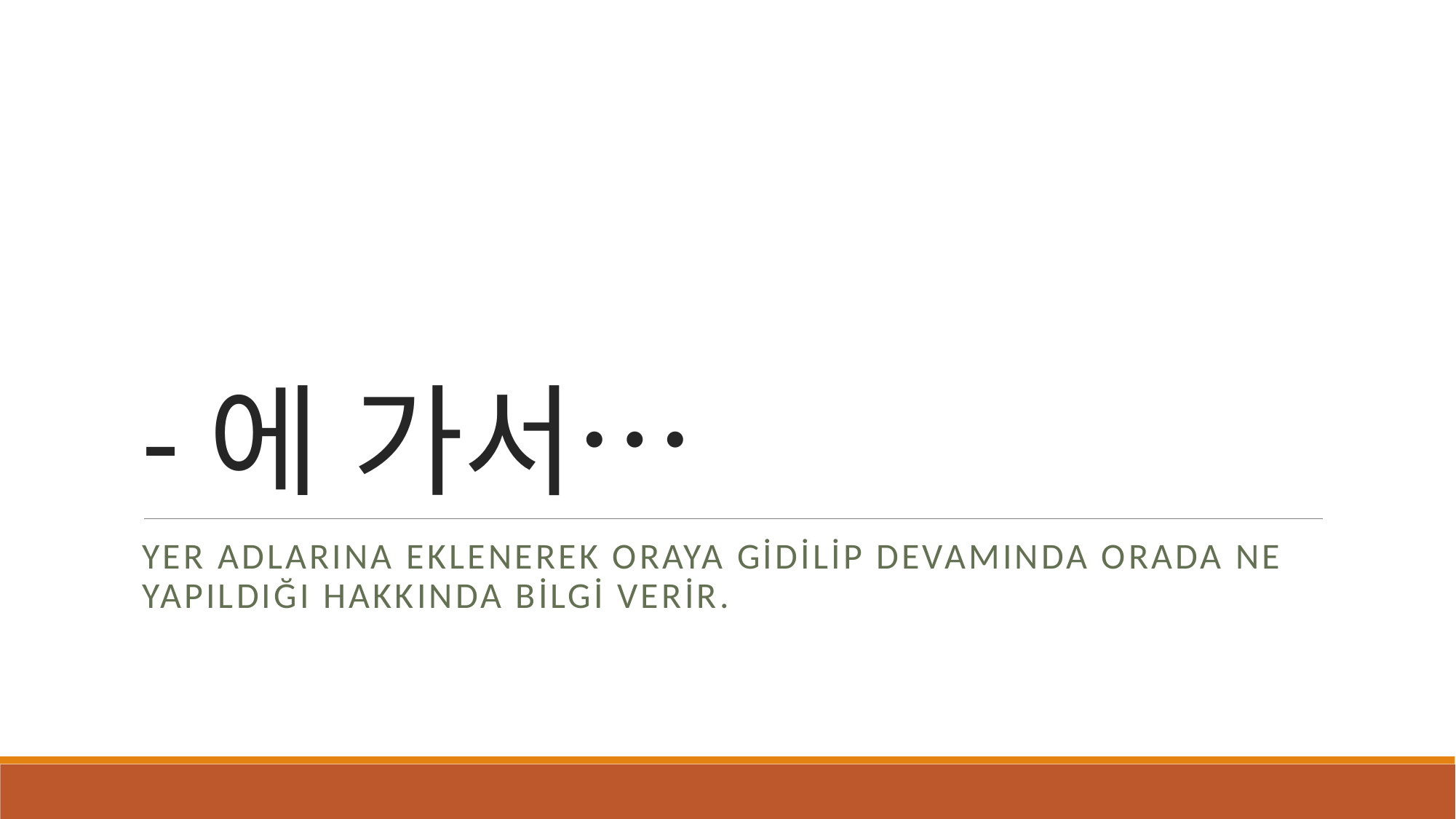

# -에 가서…
Yer adlarına eklenerek oraya gidilip devamında orada ne yapıldığı hakkında bilgi verir.